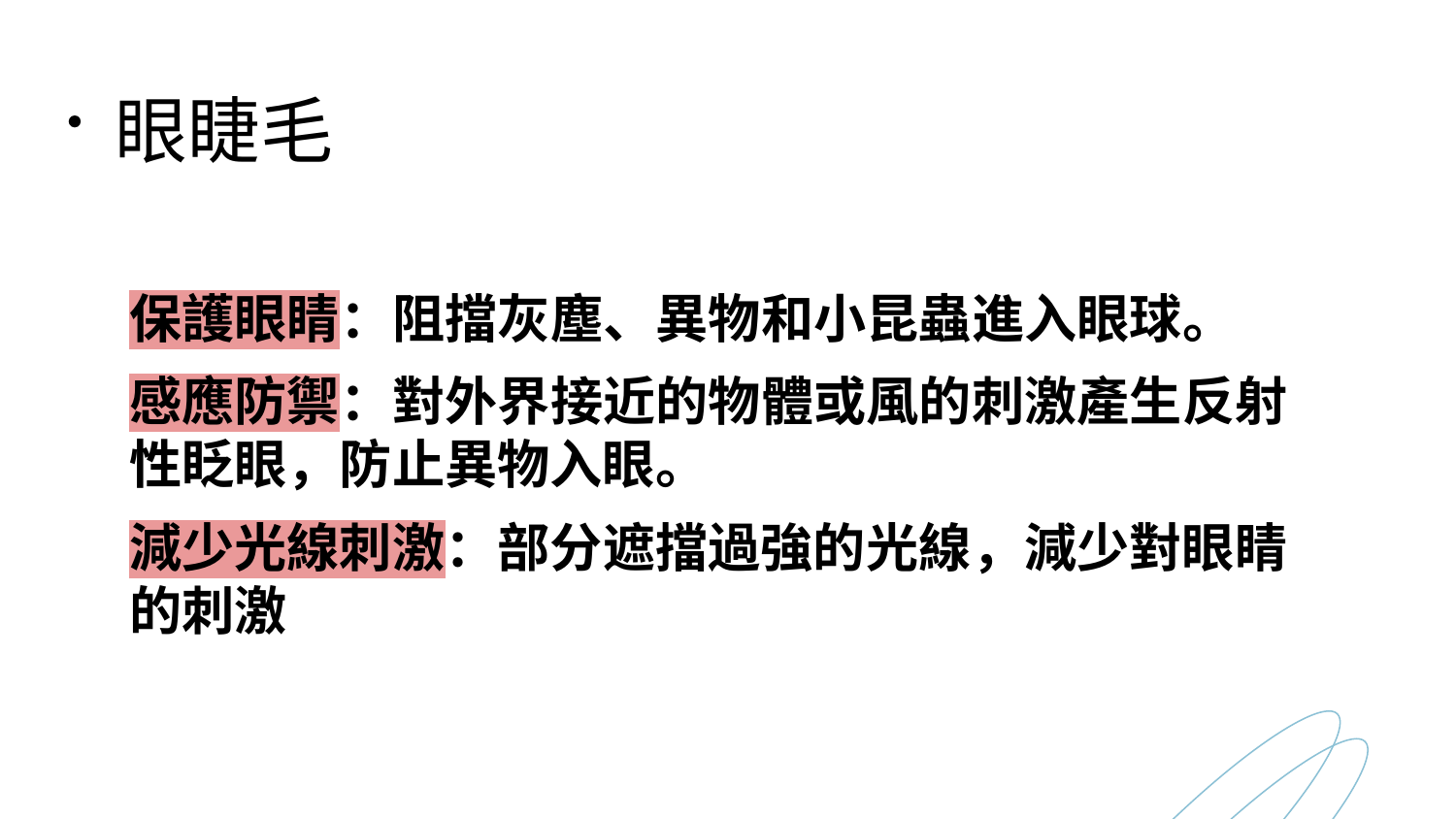

# 眼睫毛
保護眼睛：阻擋灰塵、異物和小昆蟲進入眼球。
感應防禦：對外界接近的物體或風的刺激產生反射性眨眼，防止異物入眼。
減少光線刺激：部分遮擋過強的光線，減少對眼睛的刺激